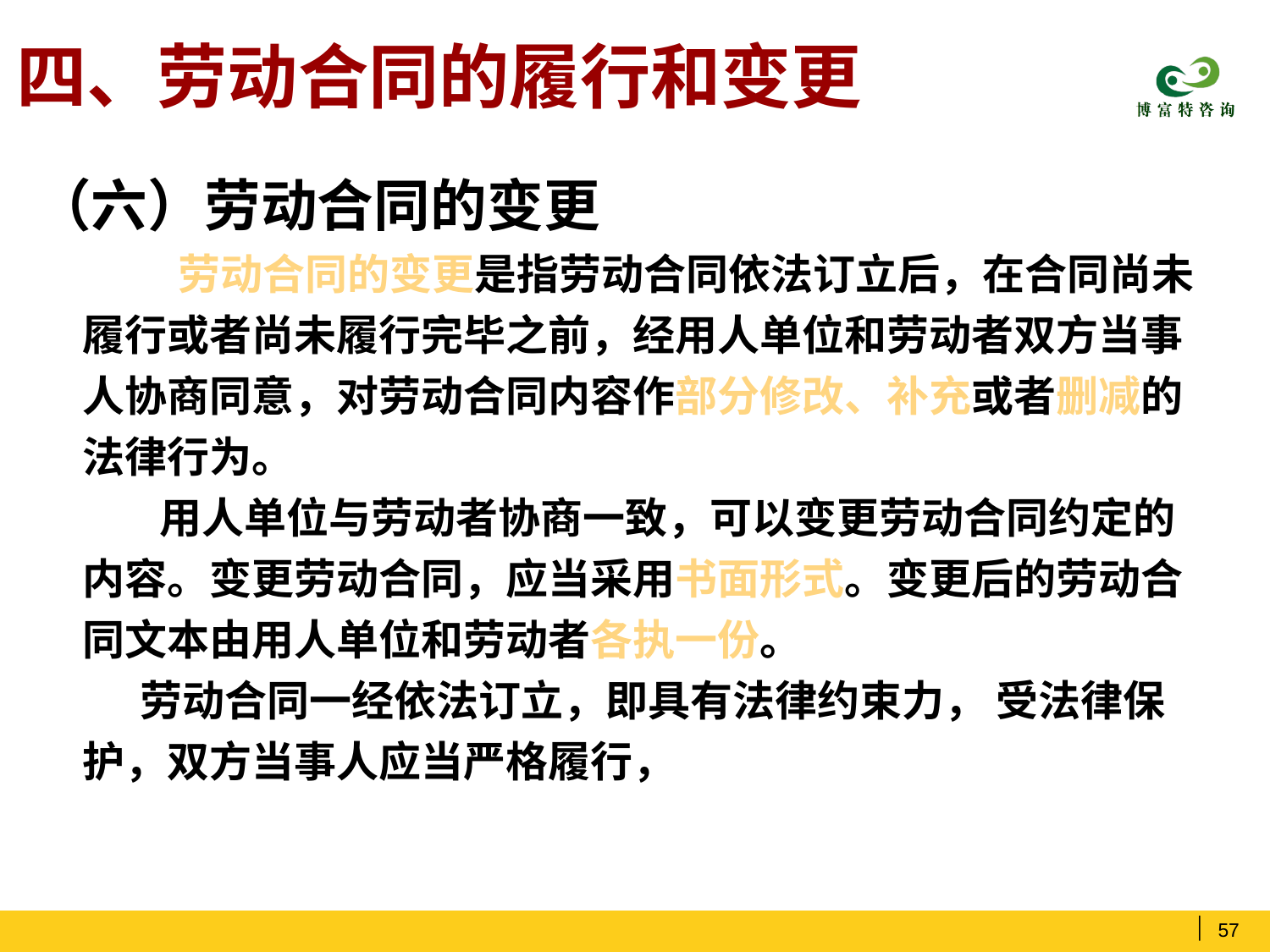

# 四、劳动合同的履行和变更
（六）劳动合同的变更
              劳动合同的变更是指劳动合同依法订立后，在合同尚未履行或者尚未履行完毕之前，经用人单位和劳动者双方当事人协商同意，对劳动合同内容作部分修改、补充或者删减的法律行为。
            用人单位与劳动者协商一致，可以变更劳动合同约定的内容。变更劳动合同，应当采用书面形式。变更后的劳动合同文本由用人单位和劳动者各执一份。
          劳动合同一经依法订立，即具有法律约束力， 受法律保护，双方当事人应当严格履行，